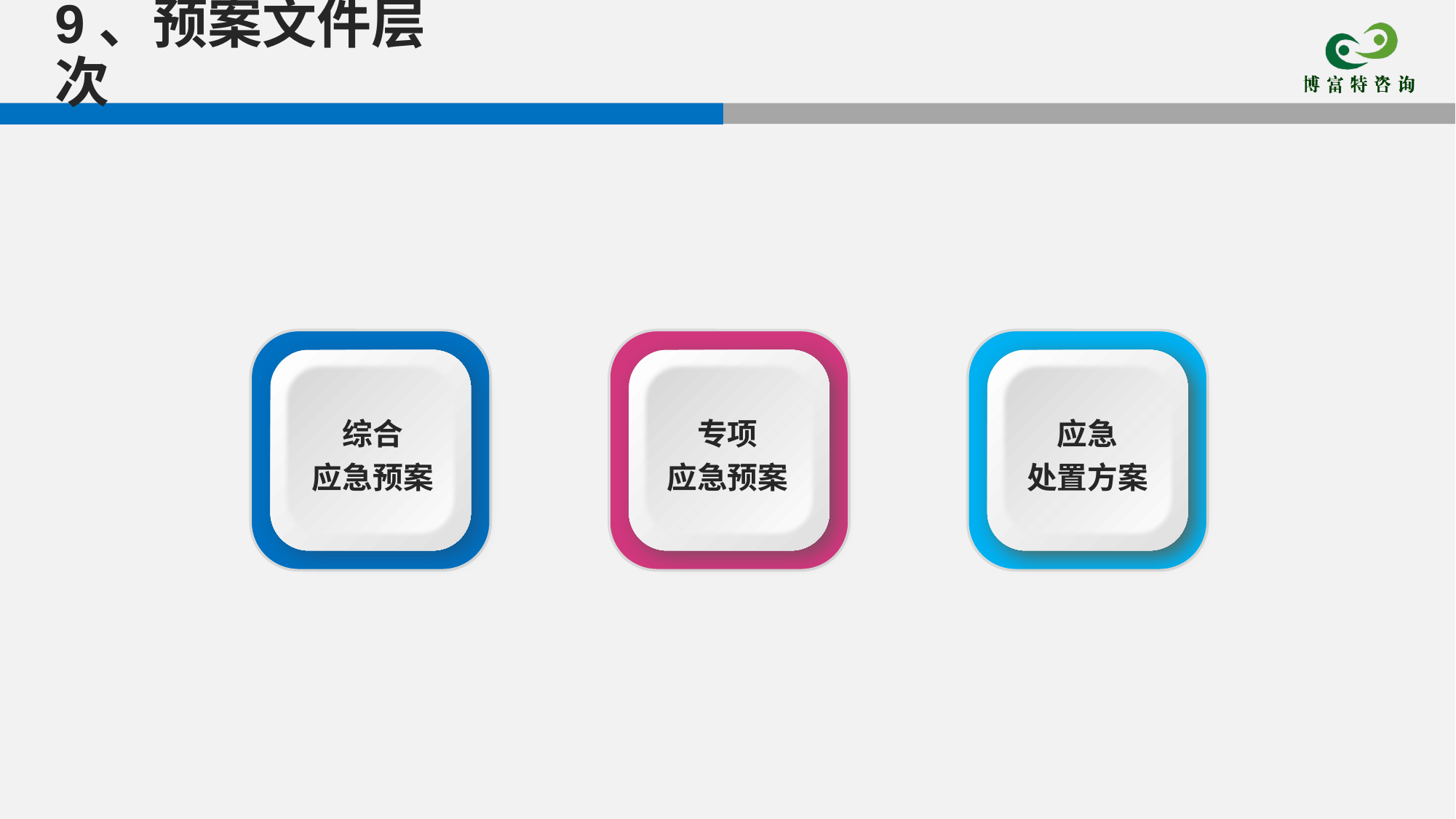

9、预案文件层次

综合
应急预案
专项
应急预案
应急
处置方案